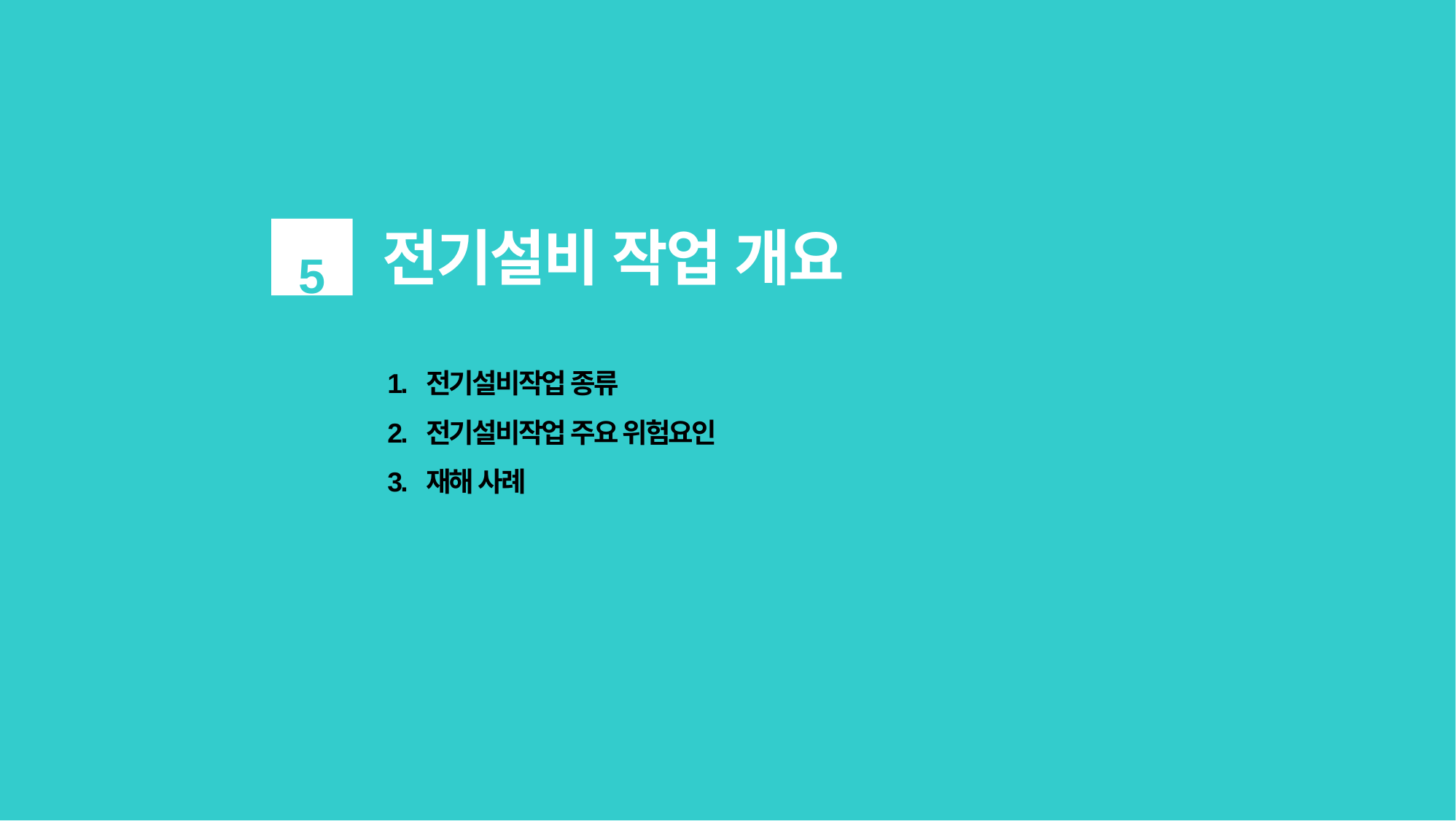

5

전기설비 작업 개요
1.  전기설비작업 종류
2.  전기설비작업 주요 위험요인
3.  재해 사례